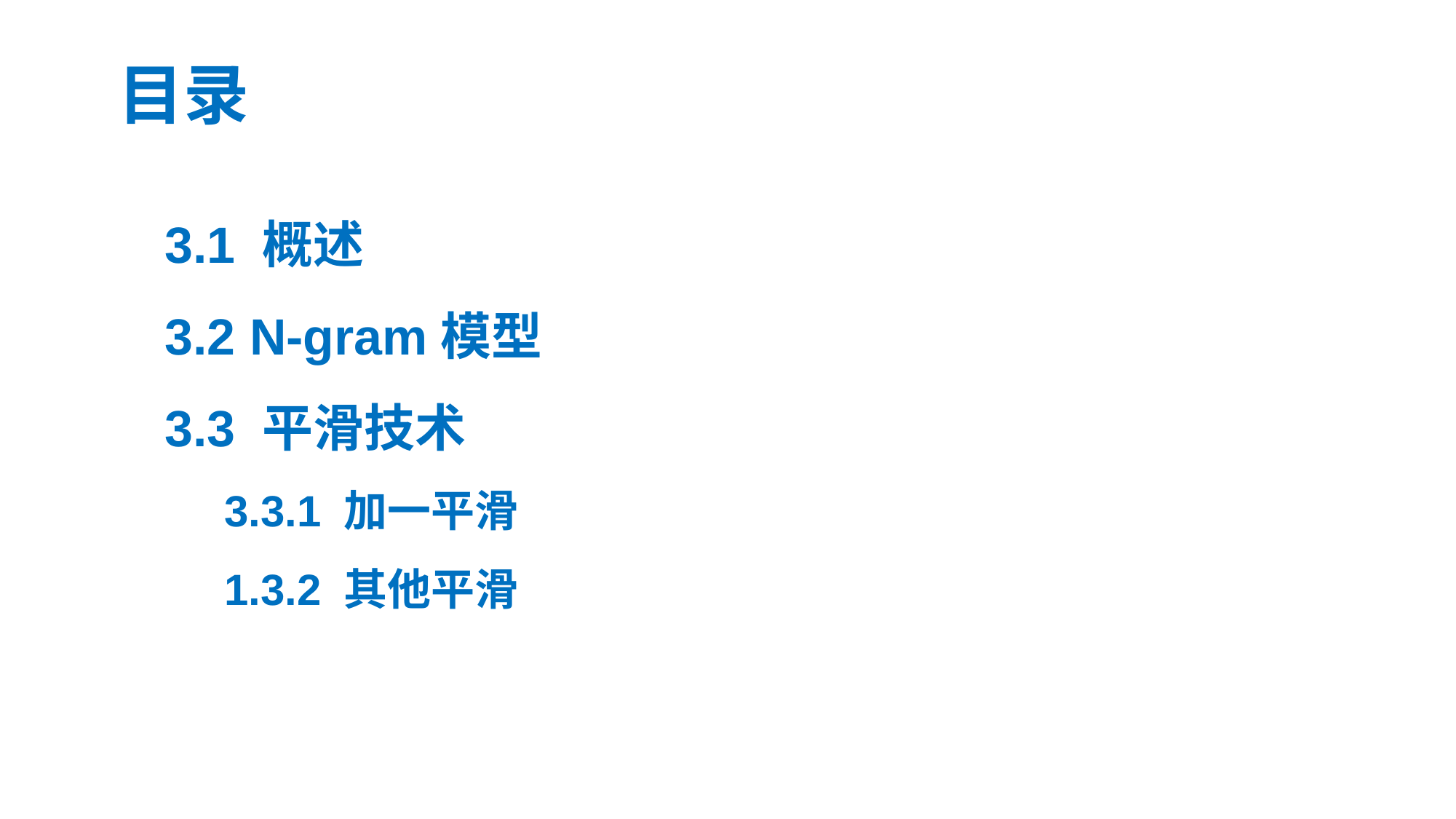

目录
# 3.1 概述 3.2 N-gram模型 3.3 平滑技术 3.3.1 加一平滑 1.3.2 其他平滑